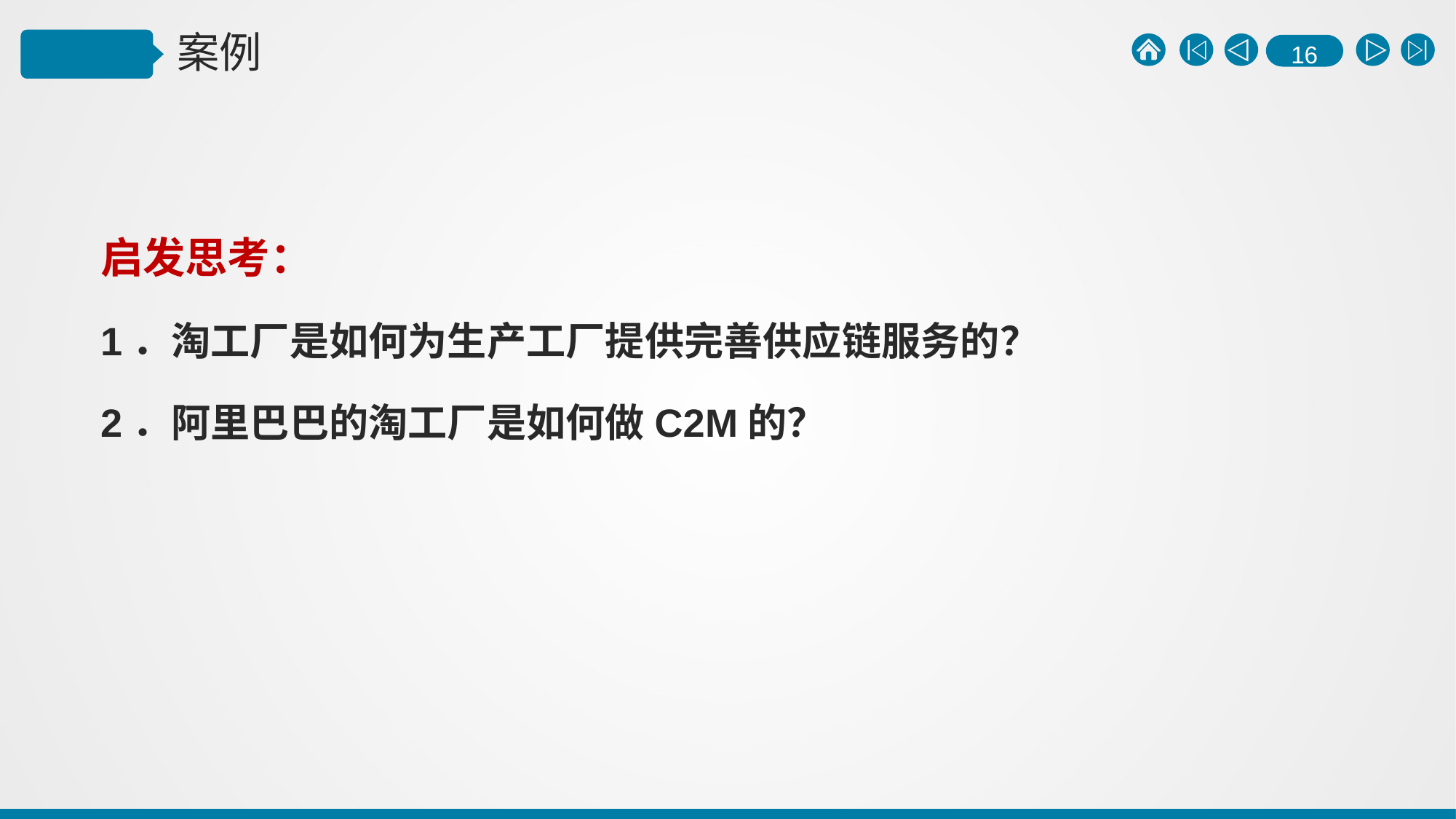

启发思考：
1．淘工厂是如何为生产工厂提供完善供应链服务的？
2．阿里巴巴的淘工厂是如何做C2M的？